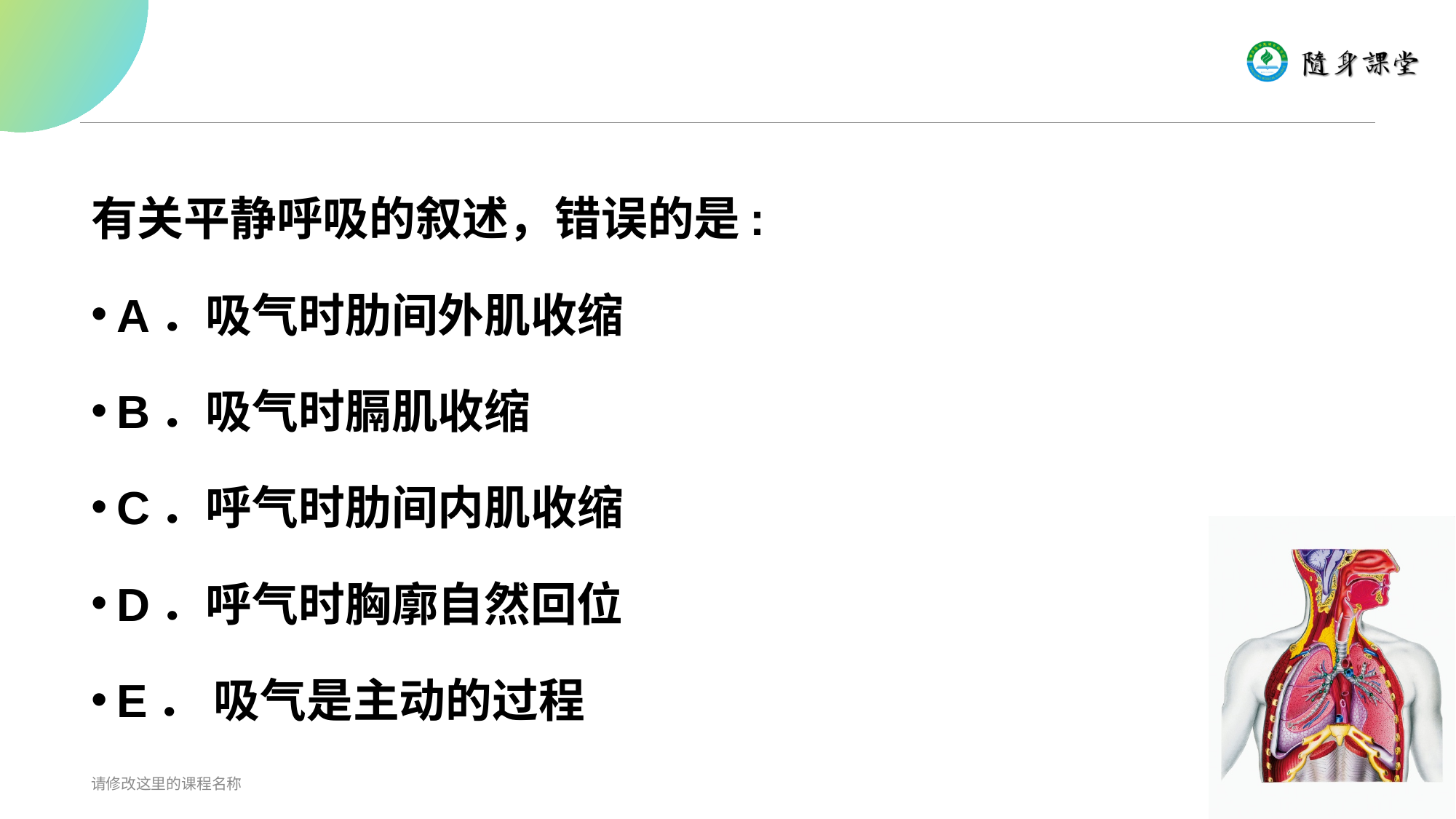

#
有关平静呼吸的叙述，错误的是:
A．吸气时肋间外肌收缩
B．吸气时膈肌收缩
C．呼气时肋间内肌收缩
D．呼气时胸廓自然回位
E． 吸气是主动的过程
请修改这里的课程名称
38